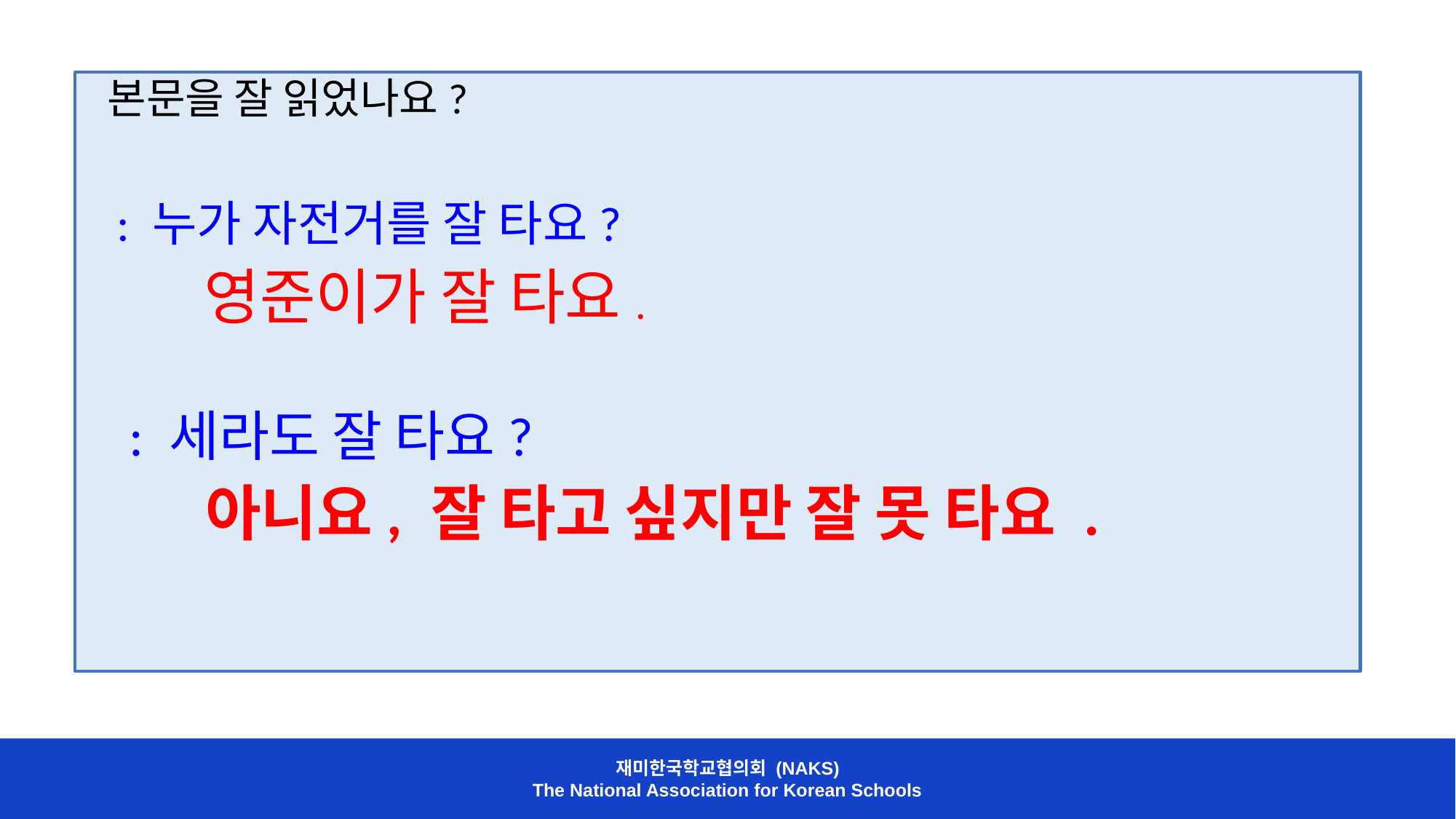

본문을 잘 읽었나요?

 : 누가 자전거를 잘 타요?
         영준이가 잘 타요.

  : 세라도 잘 타요?
        아니요, 잘 타고 싶지만 잘 못 타요 .
재미한국학교협의회 (NAKS)
The National Association for Korean Schools